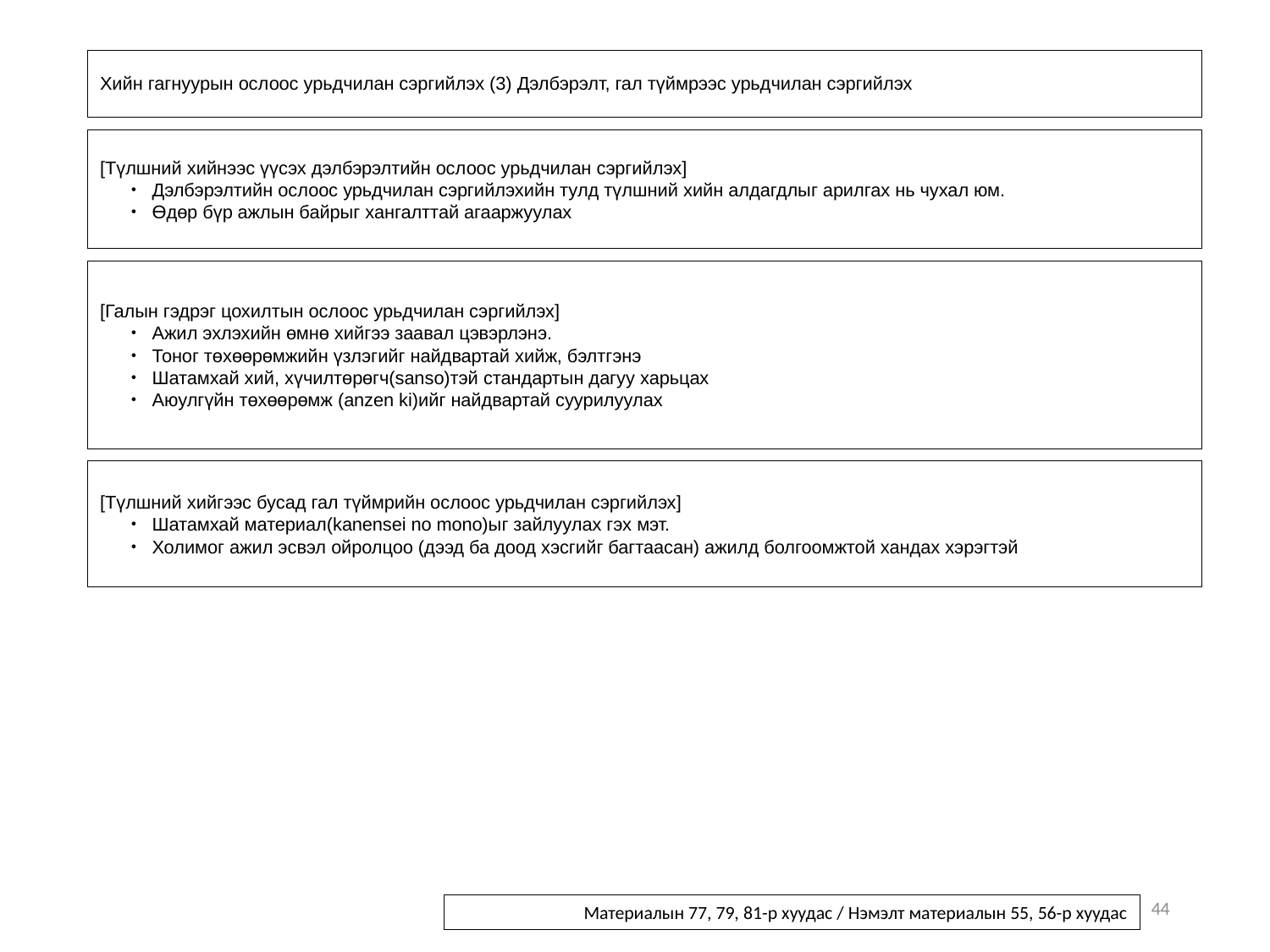

# Хийн гагнуурын ослоос урьдчилан сэргийлэх (3) Дэлбэрэлт, гал түймрээс урьдчилан сэргийлэх
[Түлшний хийнээс үүсэх дэлбэрэлтийн ослоос урьдчилан сэргийлэх]
・ Дэлбэрэлтийн ослоос урьдчилан сэргийлэхийн тулд түлшний хийн алдагдлыг арилгах нь чухал юм.
・ Өдөр бүр ажлын байрыг хангалттай агааржуулах
[Галын гэдрэг цохилтын ослоос урьдчилан сэргийлэх]
・ Ажил эхлэхийн өмнө хийгээ заавал цэвэрлэнэ.
・ Тоног төхөөрөмжийн үзлэгийг найдвартай хийж, бэлтгэнэ
・ Шатамхай хий, хүчилтөрөгч(sanso)тэй стандартын дагуу харьцах
・ Аюулгүйн төхөөрөмж (anzen ki)ийг найдвартай суурилуулах
[Түлшний хийгээс бусад гал түймрийн ослоос урьдчилан сэргийлэх]
・ Шатамхай материал(kanensei no mono)ыг зайлуулах гэх мэт.
・ Холимог ажил эсвэл ойролцоо (дээд ба доод хэсгийг багтаасан) ажилд болгоомжтой хандах хэрэгтэй
44
Материалын 77, 79, 81-р хуудас / Нэмэлт материалын 55, 56-р хуудас